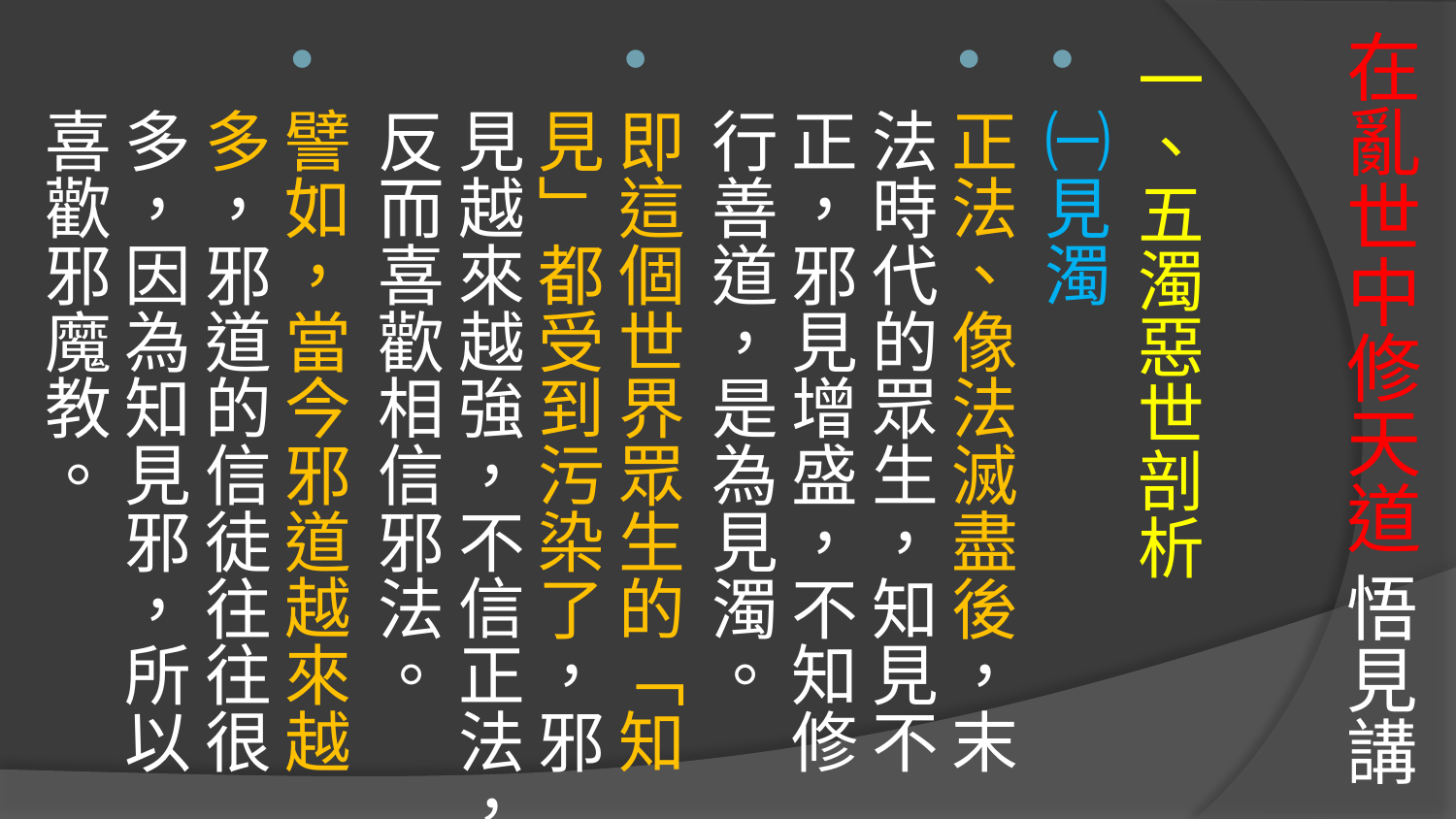

# 在亂世中修天道 悟見講
一、五濁惡世剖析
㈠見濁
正法、像法滅盡後，末法時代的眾生，知見不正，邪見增盛，不知修行善道，是為見濁。
即這個世界眾生的「知見」都受到污染了，邪見越來越強，不信正法，反而喜歡相信邪法。
譬如，當今邪道越來越多，邪道的信徒往往很多，因為知見邪，所以喜歡邪魔教。